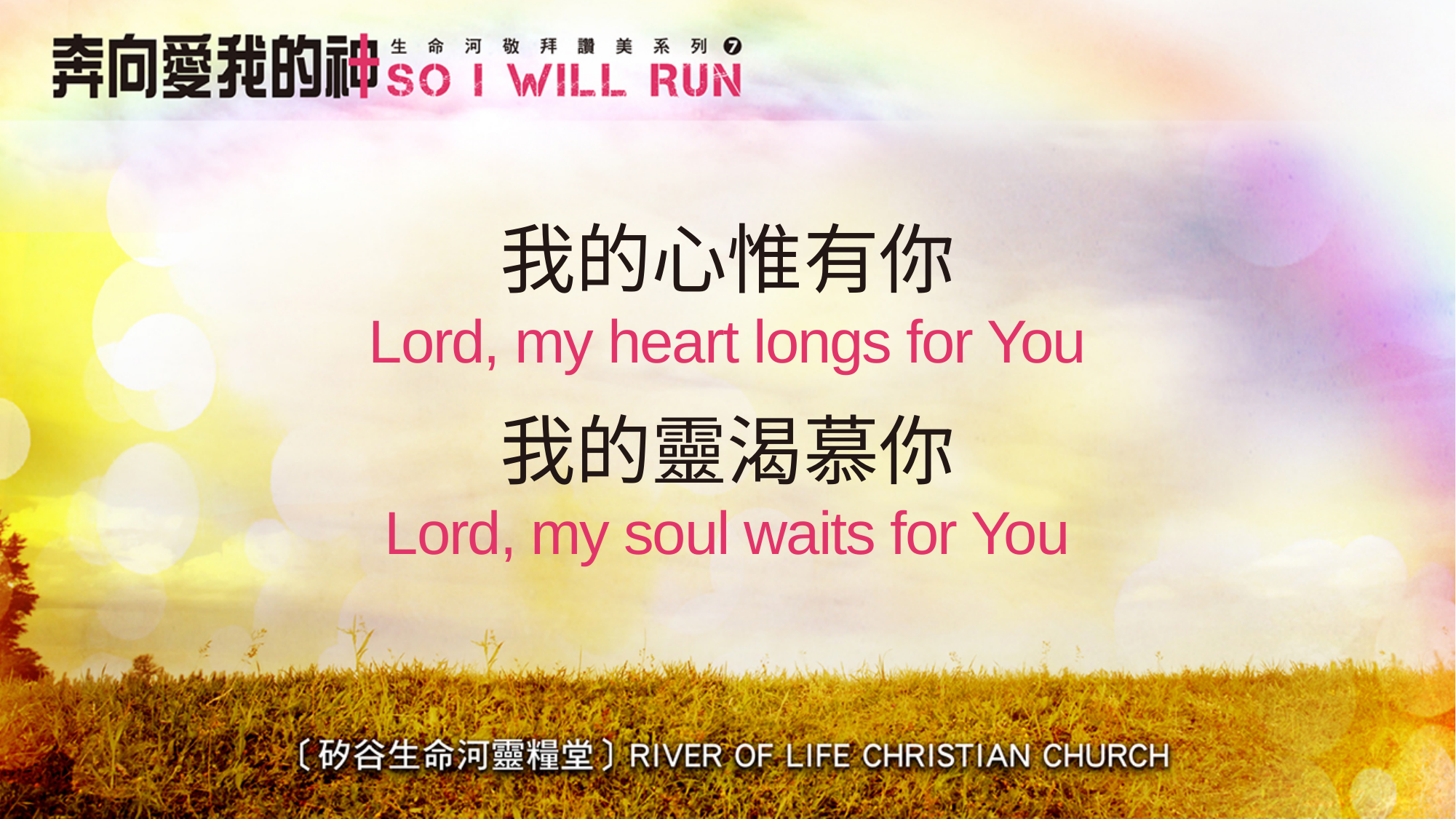

# 我的心惟有你 Lord, my heart longs for You
我的靈渴慕你
Lord, my soul waits for You